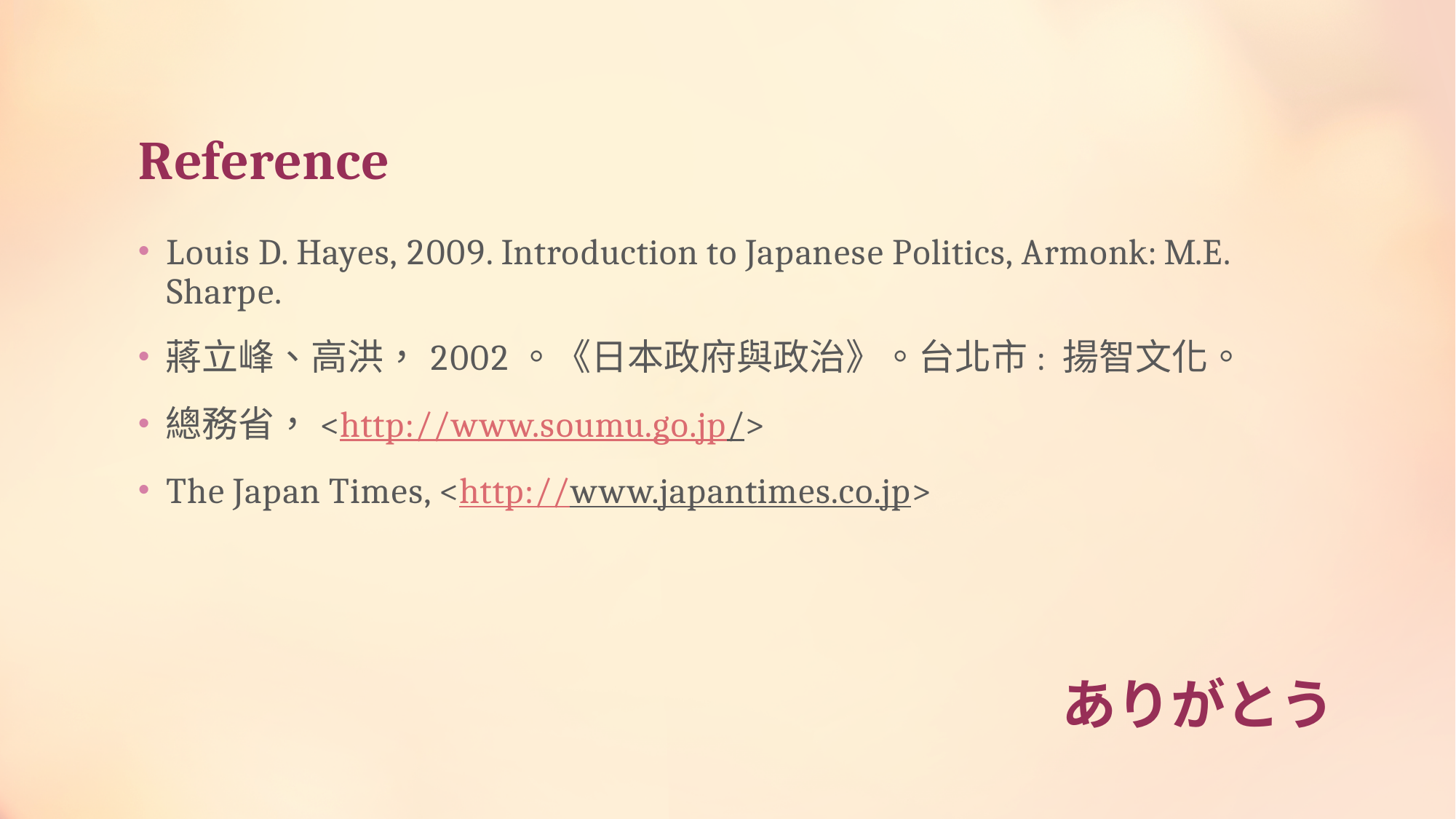

# Reference
Louis D. Hayes, 2009. Introduction to Japanese Politics, Armonk: M.E. Sharpe.
蔣立峰、高洪，2002。《日本政府與政治》。台北市: 揚智文化。
總務省，<http://www.soumu.go.jp/>
The Japan Times, <http://www.japantimes.co.jp>

ありがとう